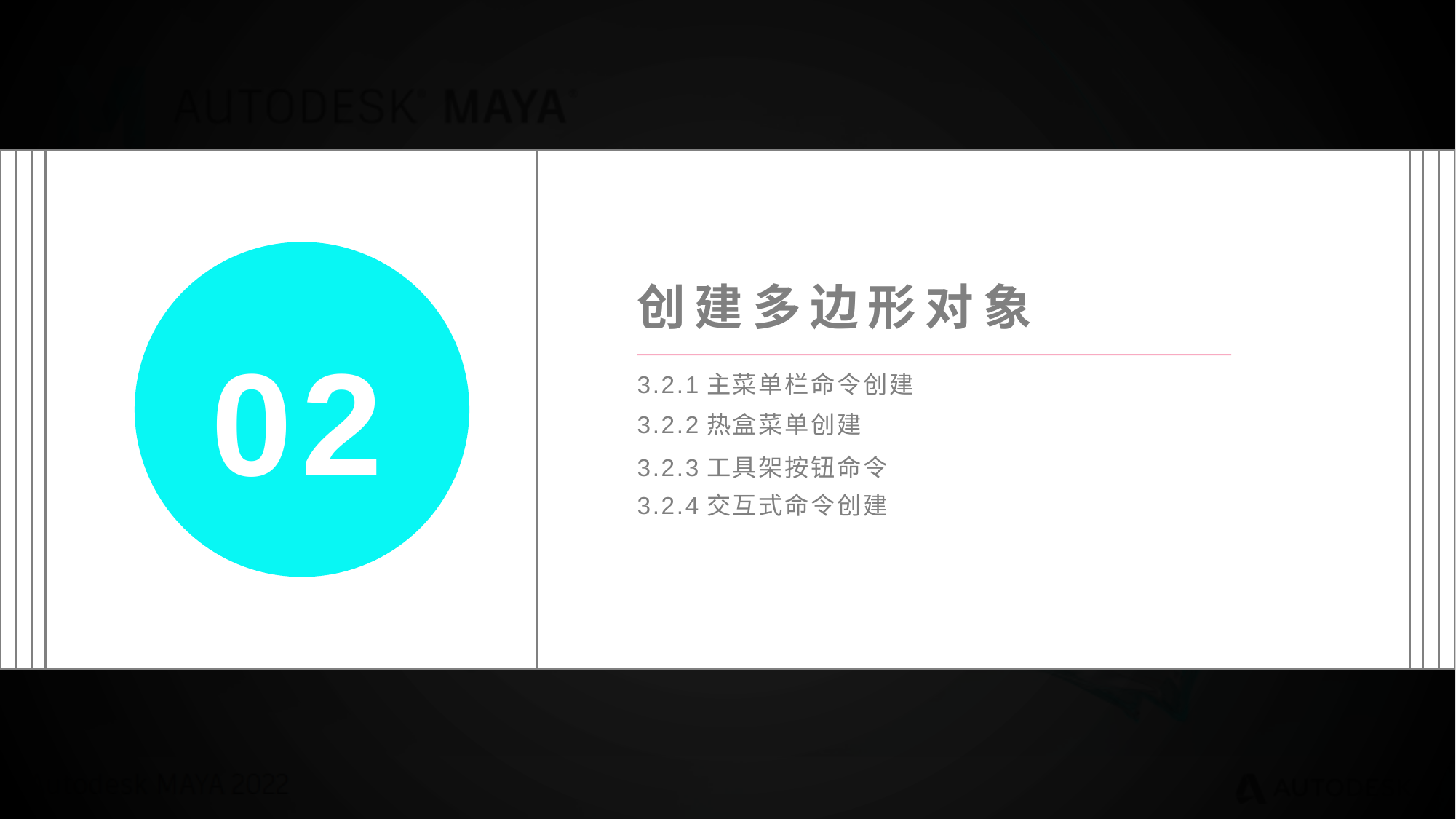

创建多边形对象
02
3.2.1主菜单栏命令创建
3.2.2热盒菜单创建
3.2.3工具架按钮命令
3.2.4交互式命令创建